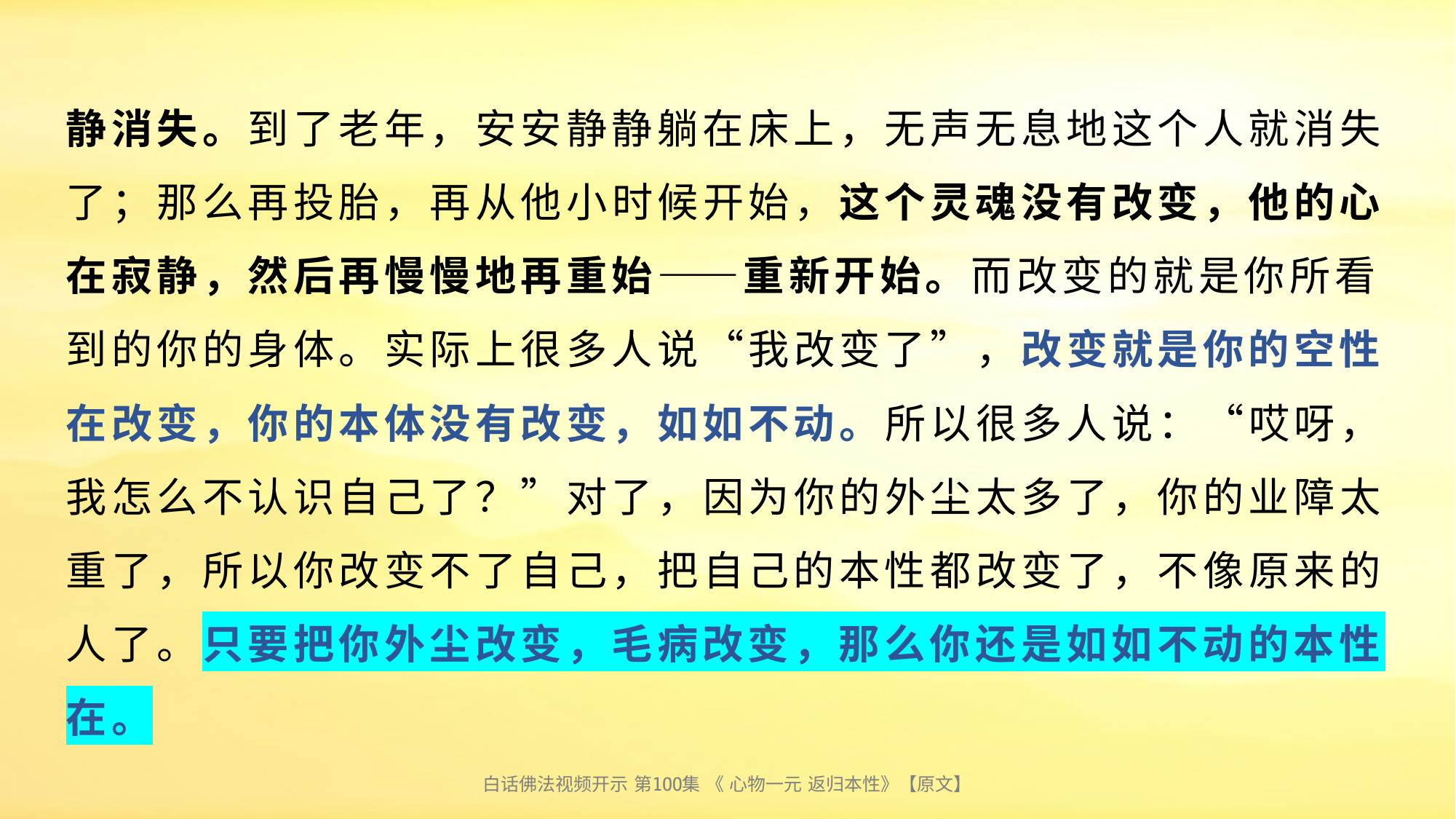

# 静消失。到了老年，安安静静躺在床上，无声无息地这个人就消失了；那么再投胎，再从他小时候开始，这个灵魂没有改变，他的心在寂静，然后再慢慢地再重始——重新开始。而改变的就是你所看到的你的身体。实际上很多人说“我改变了”，改变就是你的空性在改变，你的本体没有改变，如如不动。所以很多人说：“哎呀，我怎么不认识自己了？”对了，因为你的外尘太多了，你的业障太重了，所以你改变不了自己，把自己的本性都改变了，不像原来的人了。只要把你外尘改变，毛病改变，那么你还是如如不动的本性在。
白话佛法视频开示 第100集 《 心物一元 返归本性》【原文】